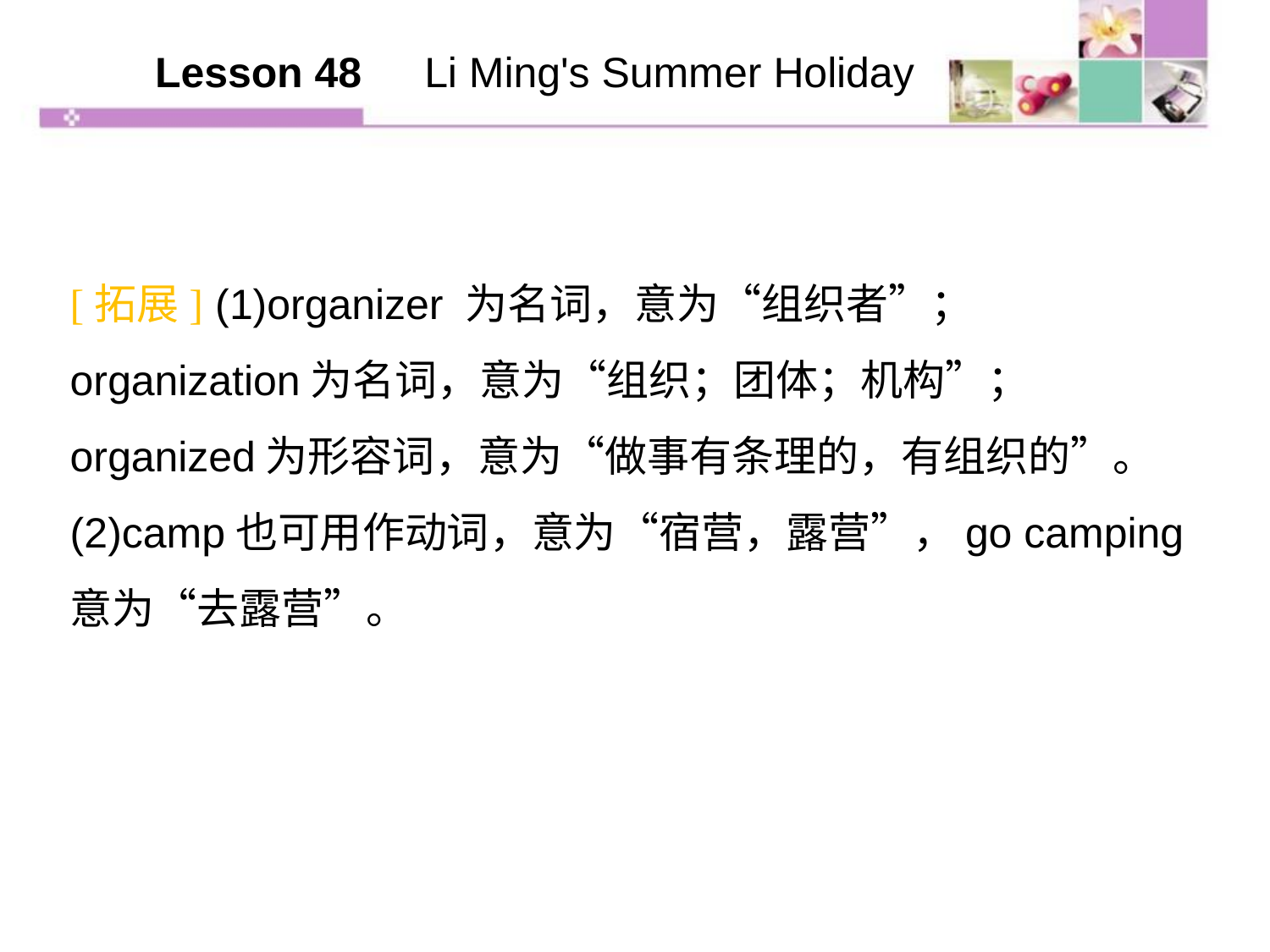

Lesson 48　Li Ming's Summer Holiday
[拓展] (1)organizer 为名词，意为“组织者”；organization为名词，意为“组织；团体；机构”；organized为形容词，意为“做事有条理的，有组织的”。
(2)camp也可用作动词，意为“宿营，露营”，go camping意为“去露营”。